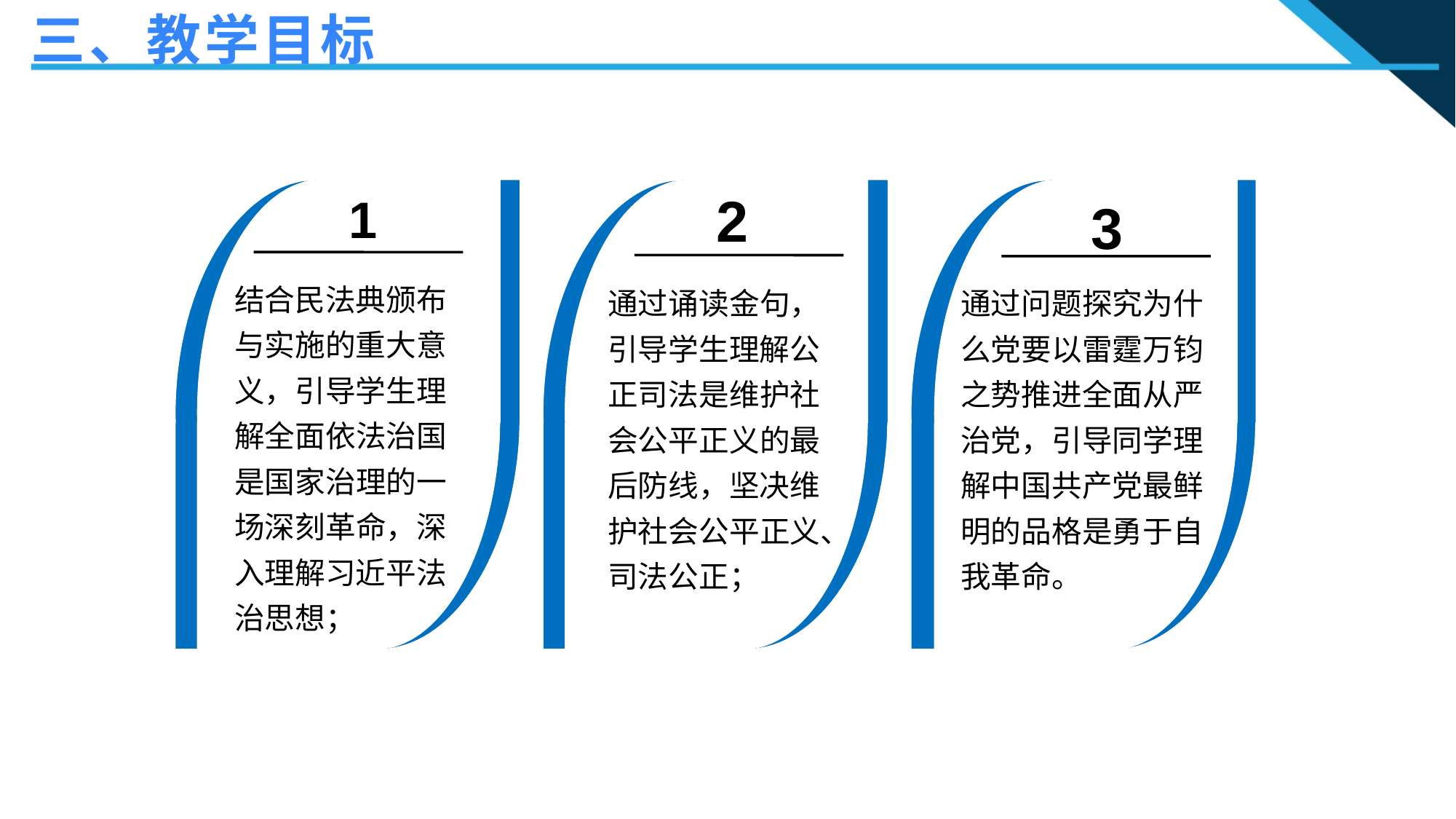

三、教学目标

2
3
1

结合民法典颁布与实施的重大意义，引导学生理解全面依法治国是国家治理的一场深刻革命，深入理解习近平法治思想；
通过诵读金句，引导学生理解公正司法是维护社会公平正义的最后防线，坚决维护社会公平正义、司法公正；
通过问题探究为什么党要以雷霆万钧之势推进全面从严治党，引导同学理解中国共产党最鲜明的品格是勇于自我革命。
2
2
n